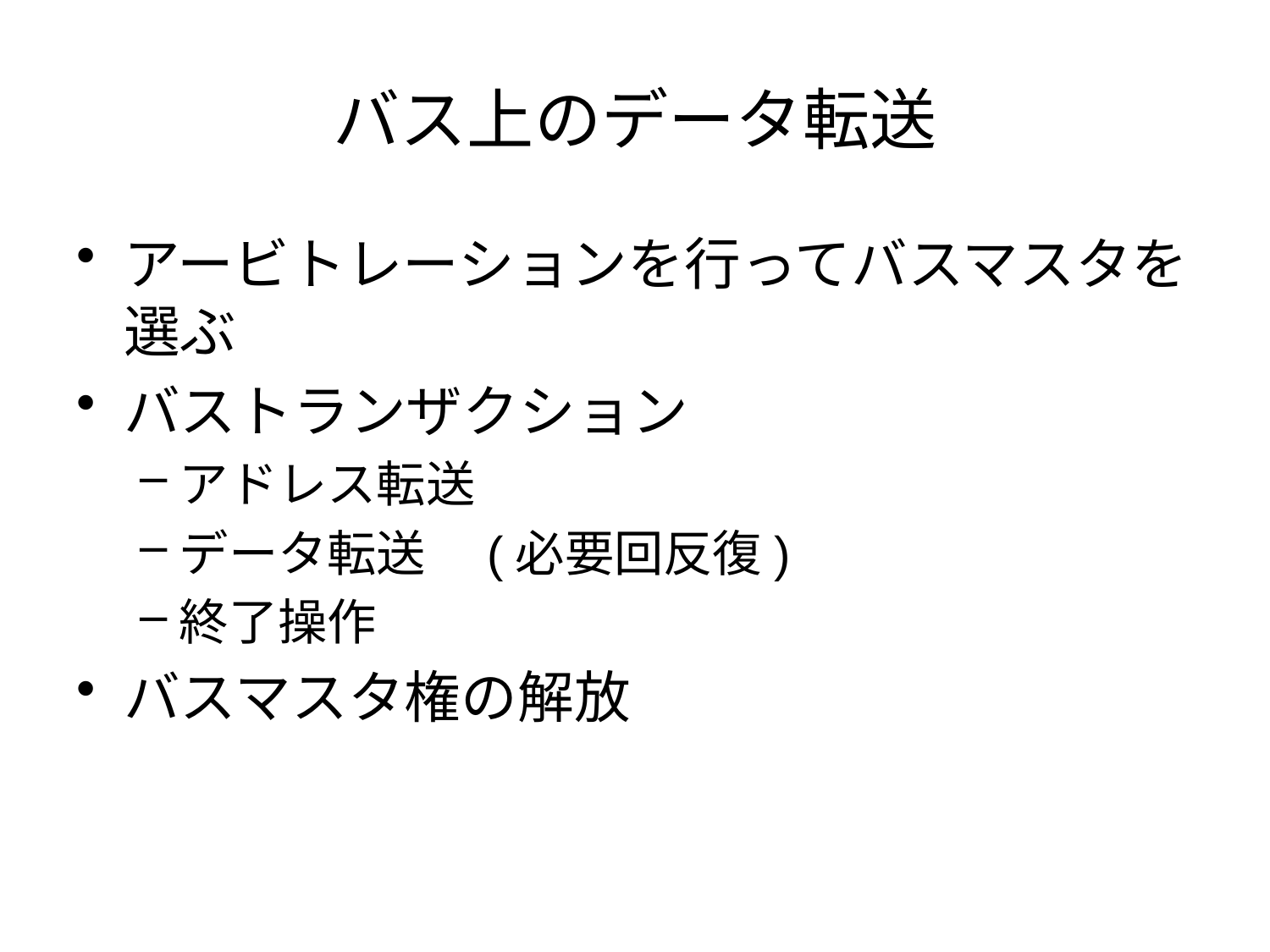

# バス上のデータ転送
アービトレーションを行ってバスマスタを選ぶ
バストランザクション
アドレス転送
データ転送　(必要回反復)
終了操作
バスマスタ権の解放